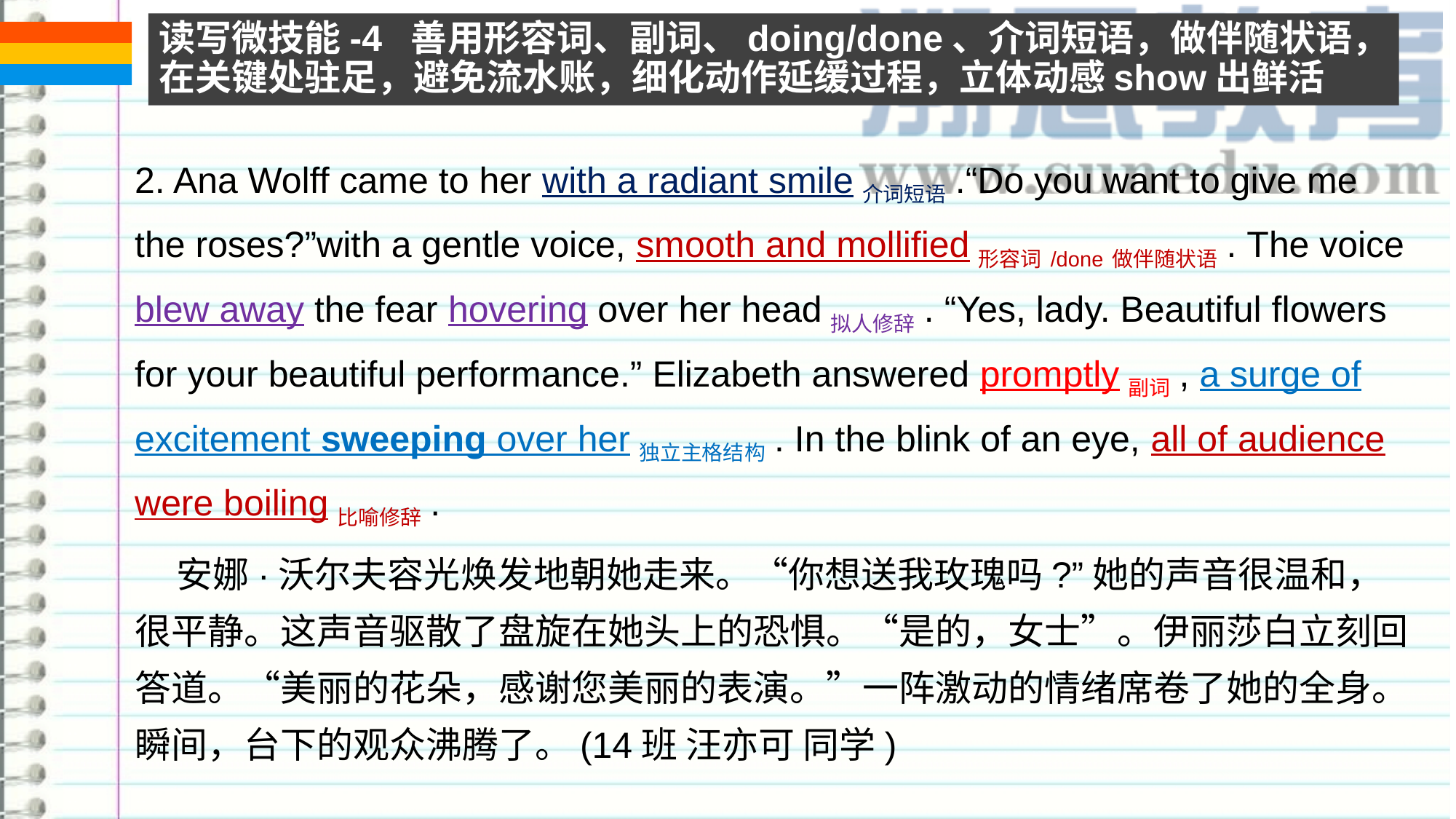

读写微技能-4  善用形容词、副词、doing/done、介词短语，做伴随状语，在关键处驻足，避免流水账，细化动作延缓过程，立体动感show出鲜活
2. Ana Wolff came to her with a radiant smile介词短语.“Do you want to give me the roses?”with a gentle voice, smooth and mollified形容词/done做伴随状语. The voice blew away the fear hovering over her head拟人修辞. “Yes, lady. Beautiful flowers for your beautiful performance.” Elizabeth answered promptly副词, a surge of excitement sweeping over her独立主格结构. In the blink of an eye, all of audience were boiling比喻修辞.
    安娜·沃尔夫容光焕发地朝她走来。“你想送我玫瑰吗?”她的声音很温和，很平静。这声音驱散了盘旋在她头上的恐惧。“是的，女士”。伊丽莎白立刻回答道。“美丽的花朵，感谢您美丽的表演。”一阵激动的情绪席卷了她的全身。瞬间，台下的观众沸腾了。(14班 汪亦可 同学)